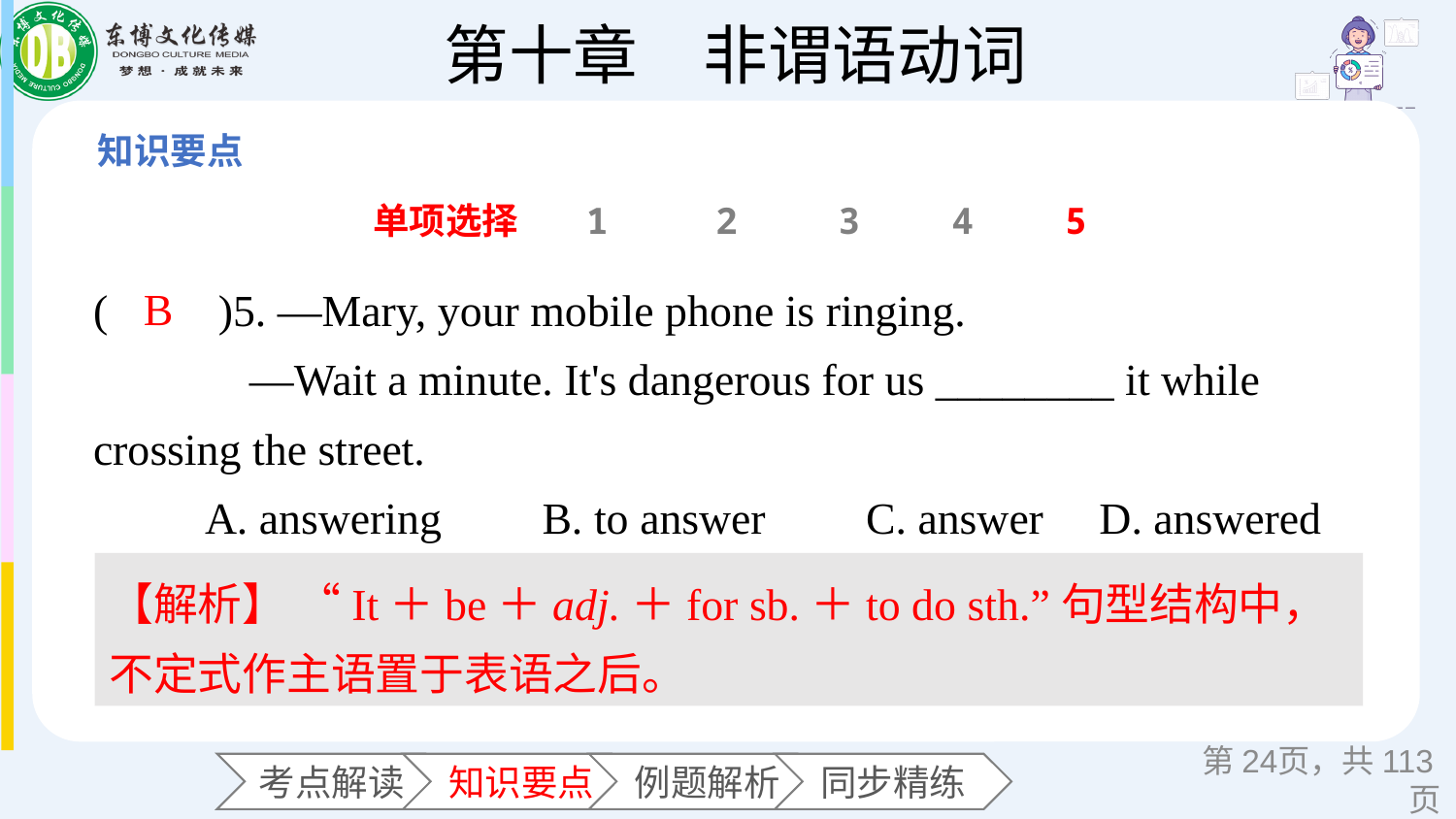

单项选择
1
2
3
4
5
(　　)5. —Mary, your mobile phone is ringing.
              —Wait a minute. It's dangerous for us ________ it while crossing the street.
          A. answering         B. to answer         C. answer     D. answered
B
【解析】 “It＋be＋adj.＋for sb.＋to do sth.”句型结构中，不定式作主语置于表语之后。
第24页，共113页